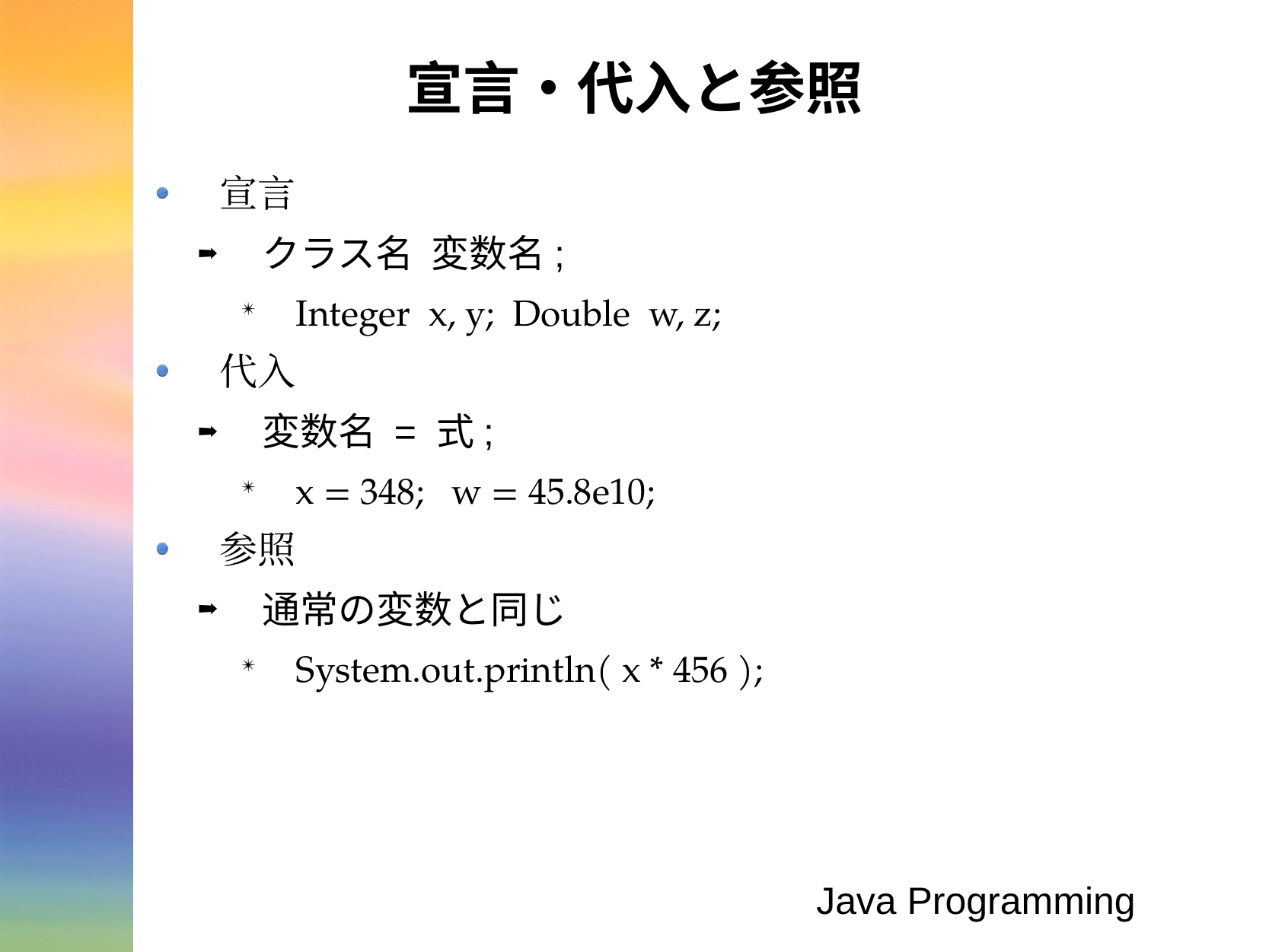

# 宣言・代入と参照
宣言
クラス名  変数名;
Integer  x, y;  Double  w, z;
代入
変数名 = 式;
x = 348;   w = 45.8e10;
参照
通常の変数と同じ
System.out.println( x * 456 );